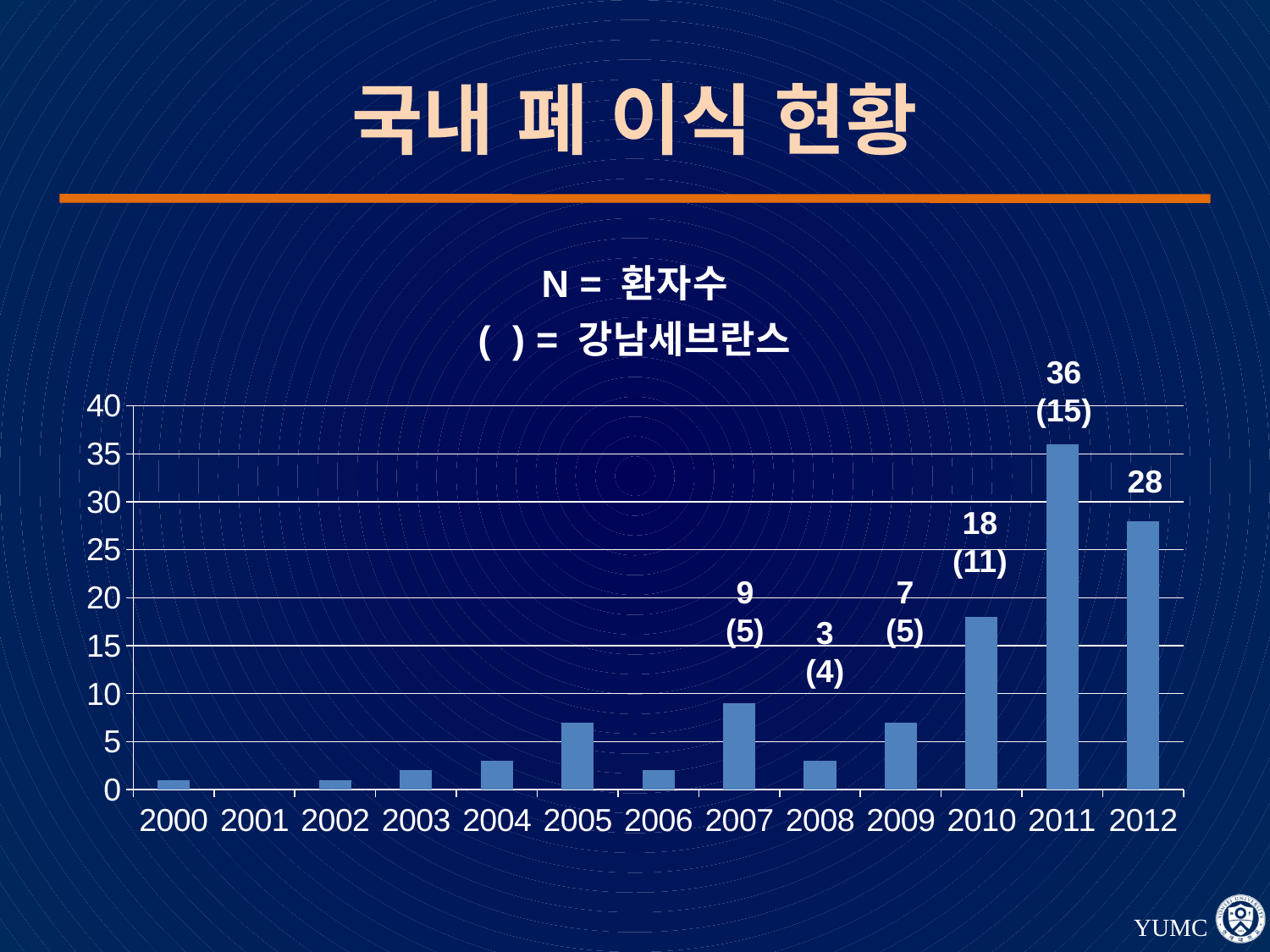

# 국내 폐 이식 현황

### Chart: N = 환자수
(  ) = 강남세브란스

| Category | 환자수 |
|---|---|
| 2000 | 1.0 |
| 2001 | 0.0 |
| 2002 | 1.0 |
| 2003 | 2.0 |
| 2004 | 3.0 |
| 2005 | 7.0 |
| 2006 | 2.0 |
| 2007 | 9.0 |
| 2008 | 3.0 |
| 2009 | 7.0 |
| 2010 | 18.0 |
| 2011 | 36.0 |
| 2012 | 28.0 |
36
(15)
28
18
(11)
9
(5)
7
(5)
3
(4)